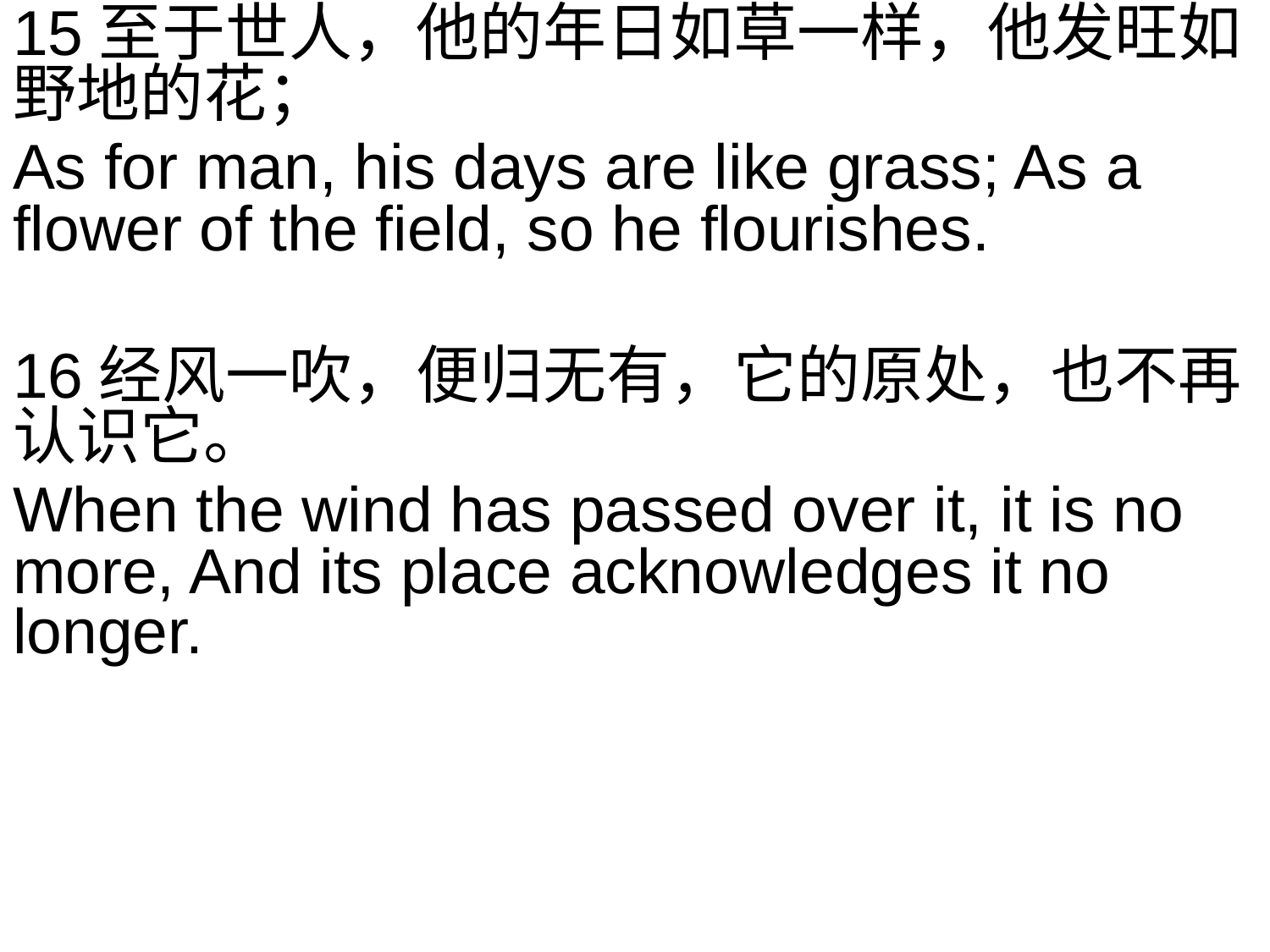

15至于世人，他的年日如草一样，他发旺如野地的花；
As for man, his days are like grass; As a flower of the field, so he flourishes.

16经风一吹，便归无有，它的原处，也不再认识它。
When the wind has passed over it, it is no more, And its place acknowledges it no longer.